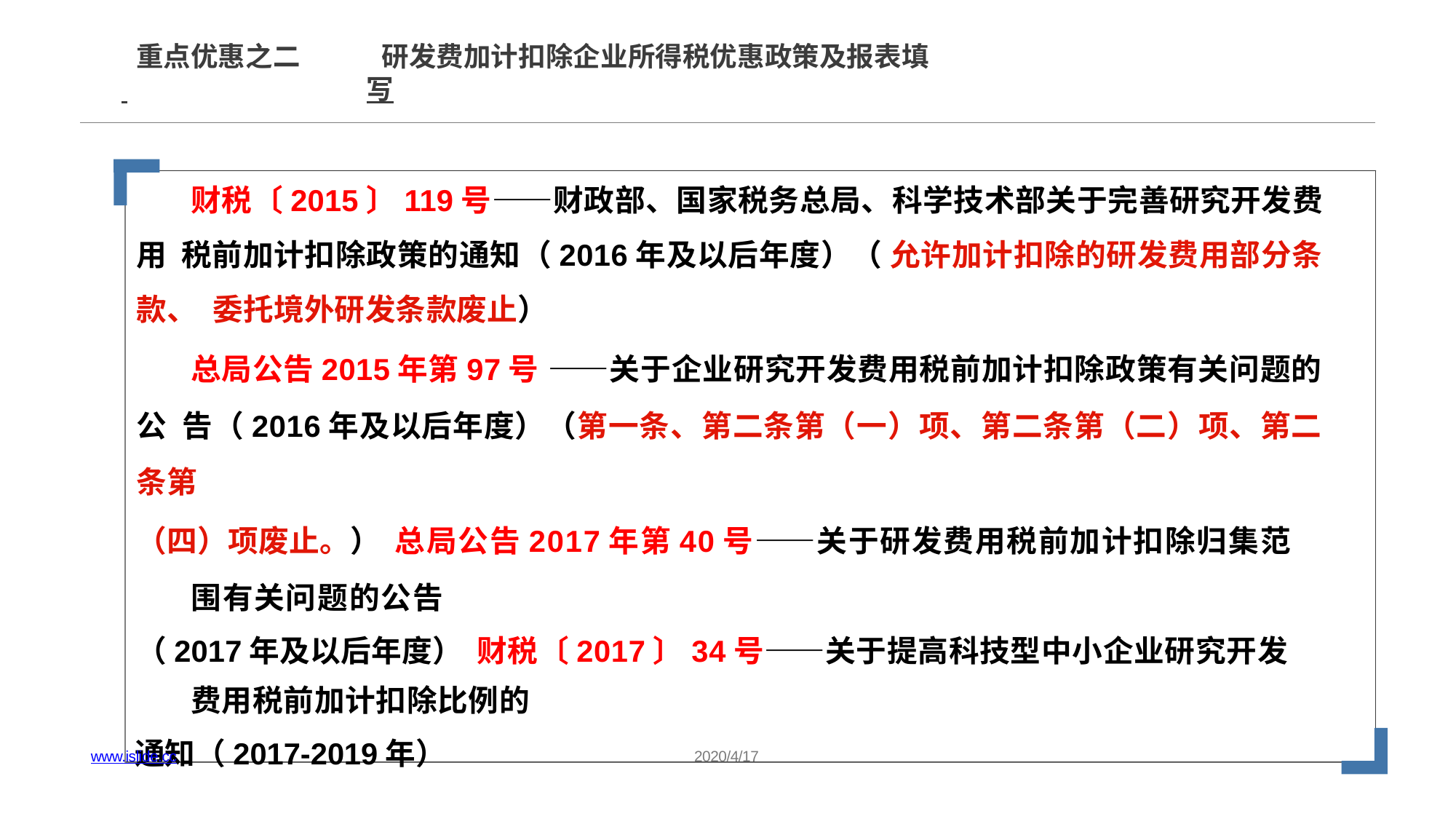

# 重点优惠之二	研发费加计扣除企业所得税优惠政策及报表填
 	写

财税〔2015〕119号——财政部、国家税务总局、科学技术部关于完善研究开发费用  税前加计扣除政策的通知（2016年及以后年度）（ 允许加计扣除的研发费用部分条款、  委托境外研发条款废止）
总局公告2015年第97号 ——关于企业研究开发费用税前加计扣除政策有关问题的公  告（2016年及以后年度）（第一条、第二条第（一）项、第二条第（二）项、第二条第
（四）项废止。）  总局公告2017年第40号——关于研发费用税前加计扣除归集范围有关问题的公告
（2017年及以后年度）  财税〔2017〕34号——关于提高科技型中小企业研究开发费用税前加计扣除比例的
通知（2017-2019年）

www.islide.cc
2020/4/17